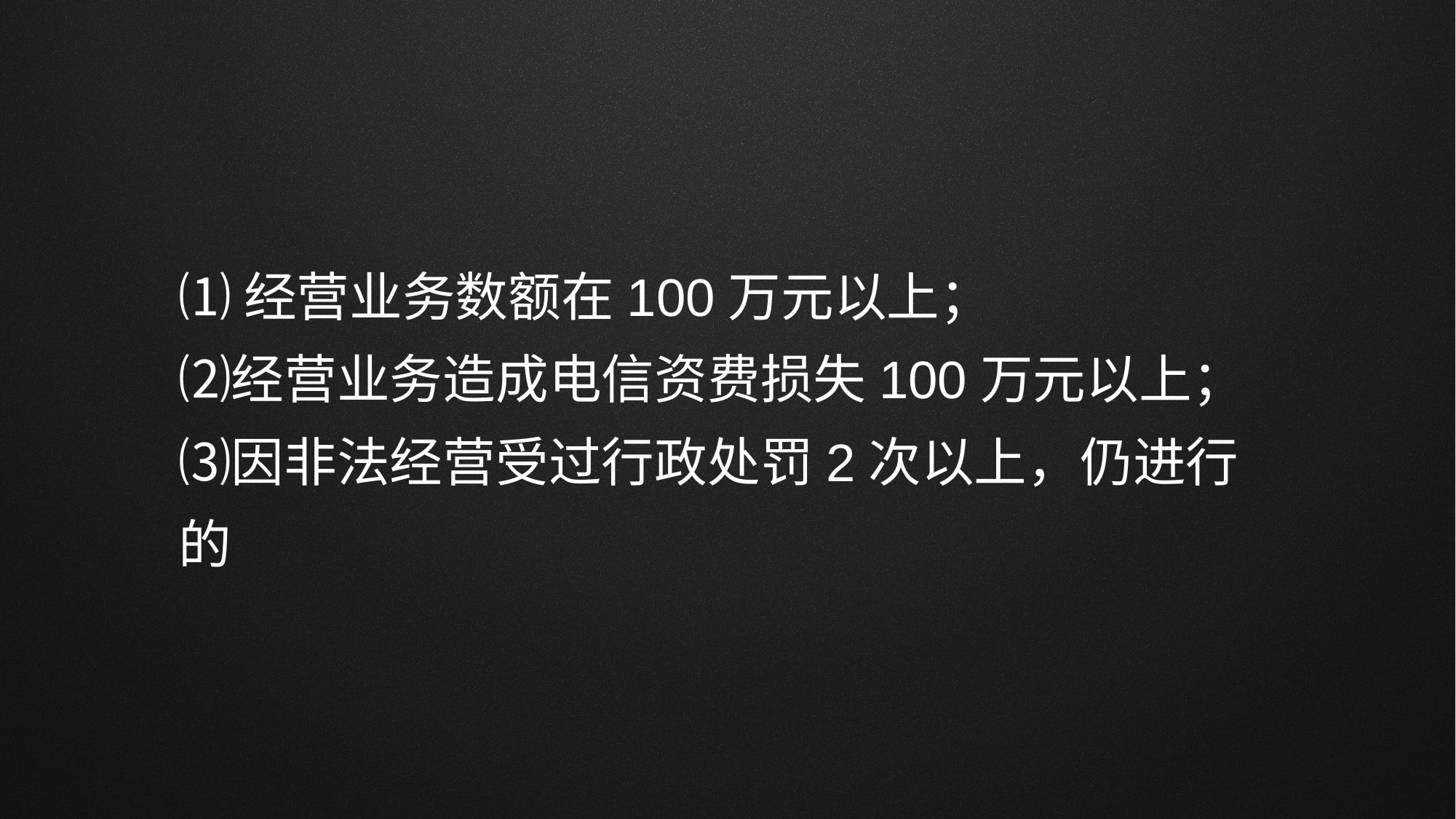

⑴经营业务数额在100万元以上；
⑵经营业务造成电信资费损失100万元以上；
⑶因非法经营受过行政处罚2次以上，仍进行的